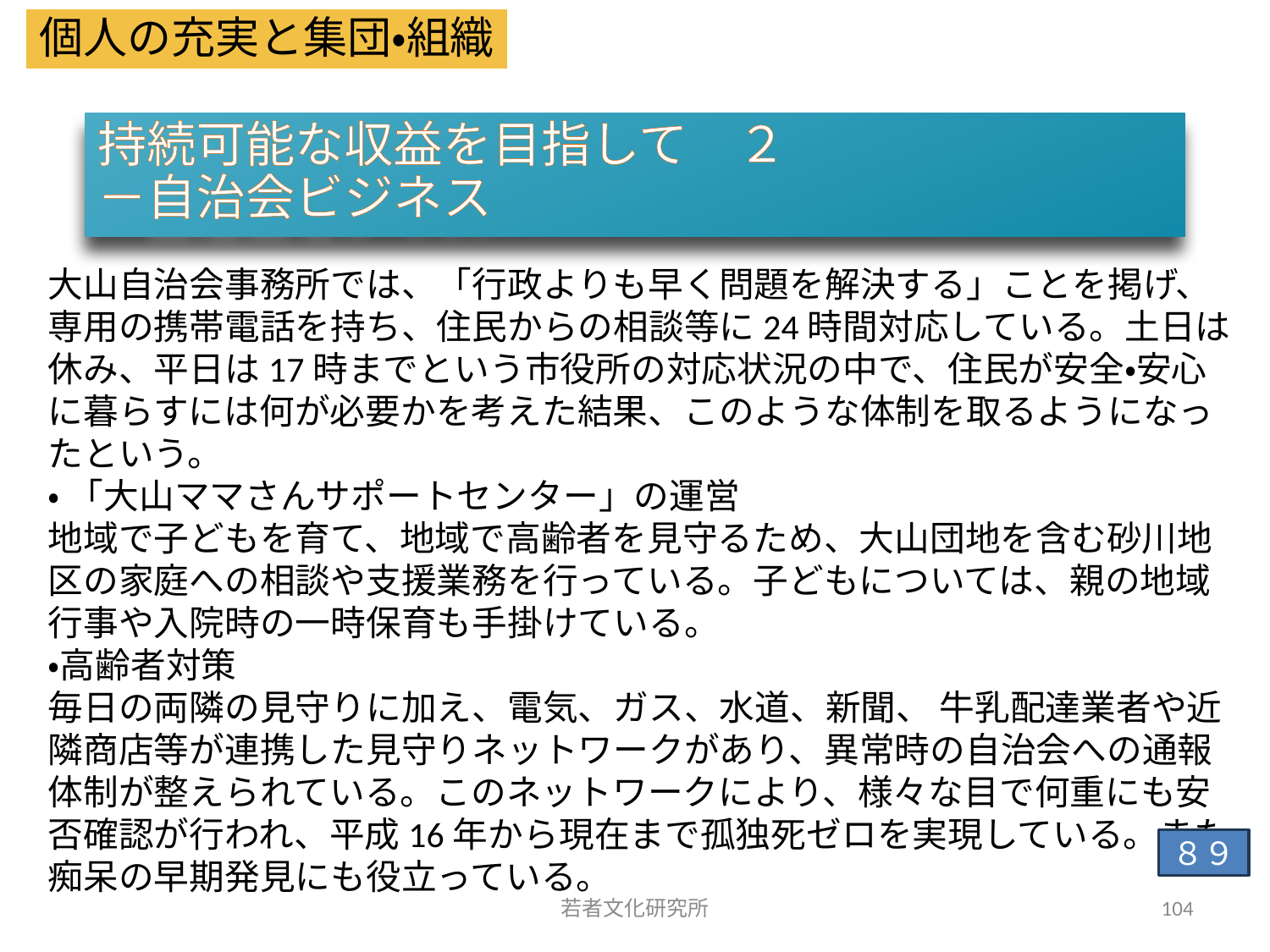

個人の充実と集団・組織
持続可能な収益を目指して　２
－自治会ビジネス
大山自治会事務所では、「行政よりも早く問題を解決する」ことを掲げ、専用の携帯電話を持ち、住民からの相談等に24時間対応している。土日は休み、平日は17時までという市役所の対応状況の中で、住民が安全・安心に暮らすには何が必要かを考えた結果、このような体制を取るようになったという。
•「大山ママさんサポートセンター」の運営
地域で子どもを育て、地域で高齢者を見守るため、大山団地を含む砂川地区の家庭への相談や支援業務を行っている。子どもについては、親の地域行事や入院時の一時保育も手掛けている。
・高齢者対策
毎日の両隣の見守りに加え、電気、ガス、水道、新聞、 牛乳配達業者や近隣商店等が連携した見守りネットワークがあり、異常時の自治会への通報体制が整えられている。このネットワークにより、様々な目で何重にも安否確認が行われ、平成16年から現在まで孤独死ゼロを実現している。また、痴呆の早期発見にも役立っている。

８９
若者文化研究所
104